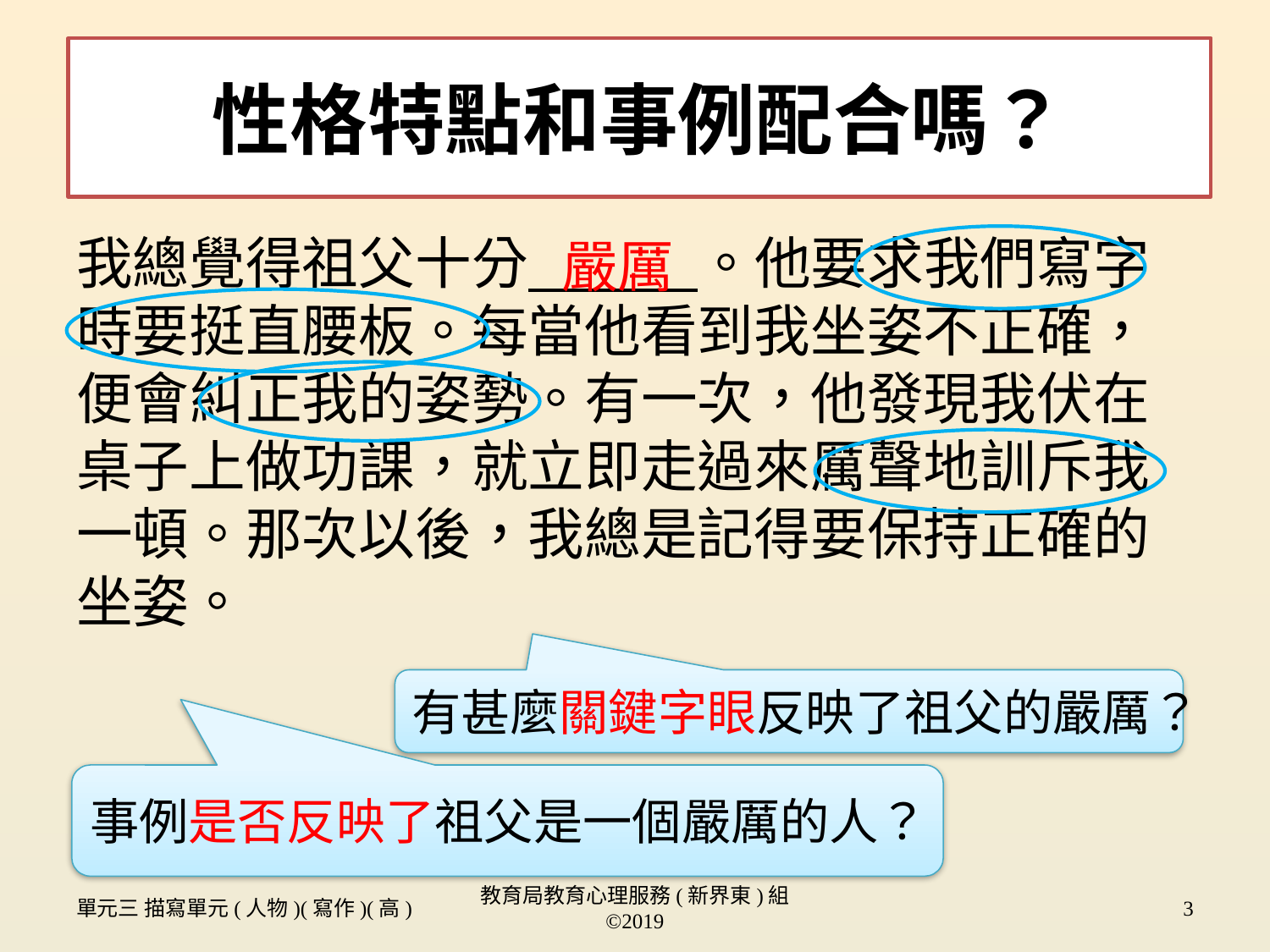

#
性格特點和事例配合嗎？
我總覺得祖父十分　　　。他要求我們寫字時要挺直腰板。每當他看到我坐姿不正確，便會糾正我的姿勢。有一次，他發現我伏在桌子上做功課，就立即走過來厲聲地訓斥我一頓。那次以後，我總是記得要保持正確的坐姿。
嚴厲

有甚麼關鍵字眼反映了祖父的嚴厲？
事例是否反映了祖父是一個嚴厲的人？
單元三 描寫單元(人物)(寫作)(高)
教育局教育心理服務(新界東)組 ©2019
3